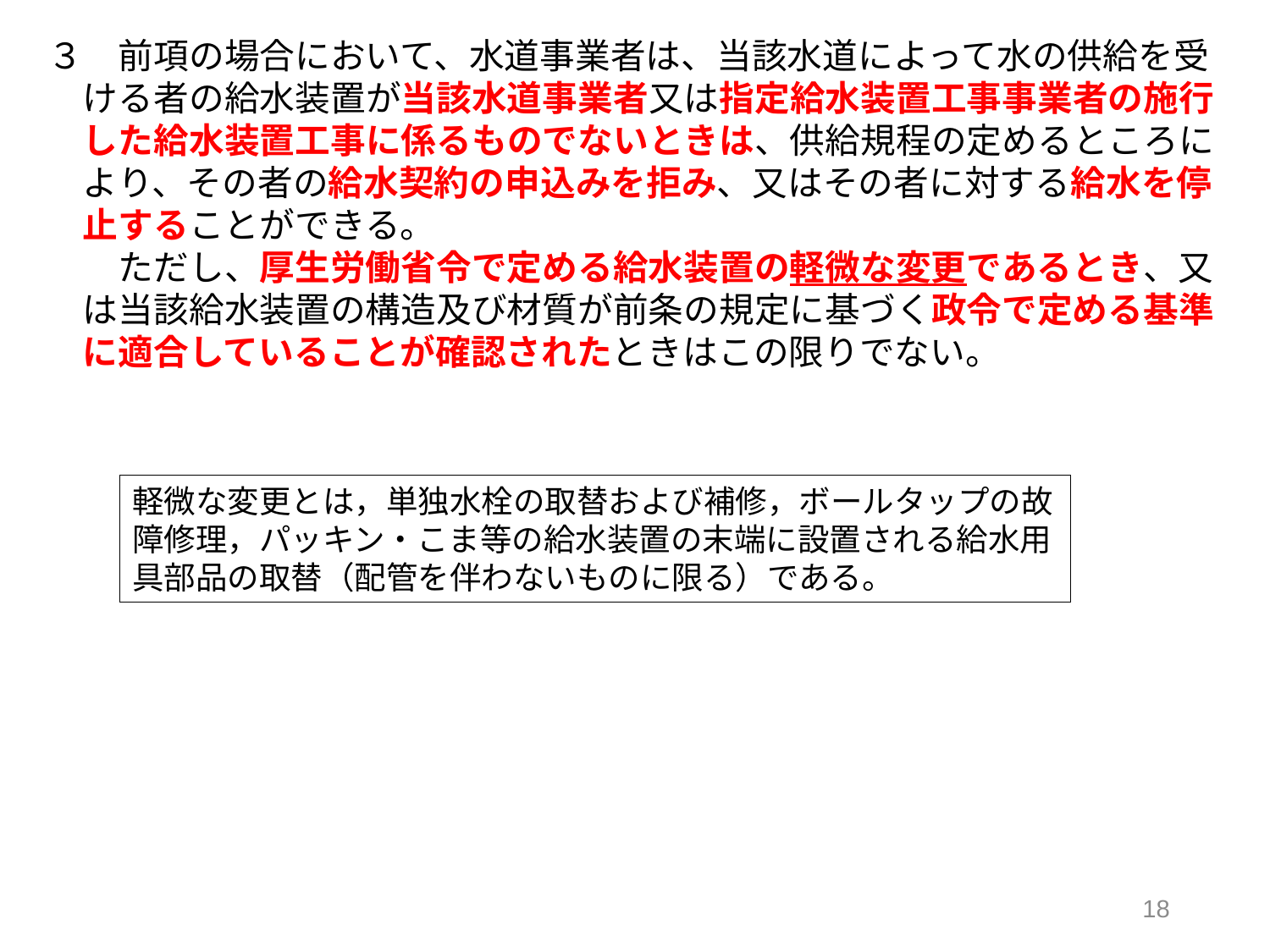

３　前項の場合において、水道事業者は、当該水道によって水の供給を受
　ける者の給水装置が当該水道事業者又は指定給水装置工事事業者の施行
　した給水装置工事に係るものでないときは、供給規程の定めるところに
　より、その者の給水契約の申込みを拒み、又はその者に対する給水を停
　止することができる。
　　ただし、厚生労働省令で定める給水装置の軽微な変更であるとき、又
　は当該給水装置の構造及び材質が前条の規定に基づく政令で定める基準
　に適合していることが確認されたときはこの限りでない。
軽微な変更とは，単独水栓の取替および補修，ボールタップの故障修理，パッキン・こま等の給水装置の末端に設置される給水用具部品の取替（配管を伴わないものに限る）である。
18